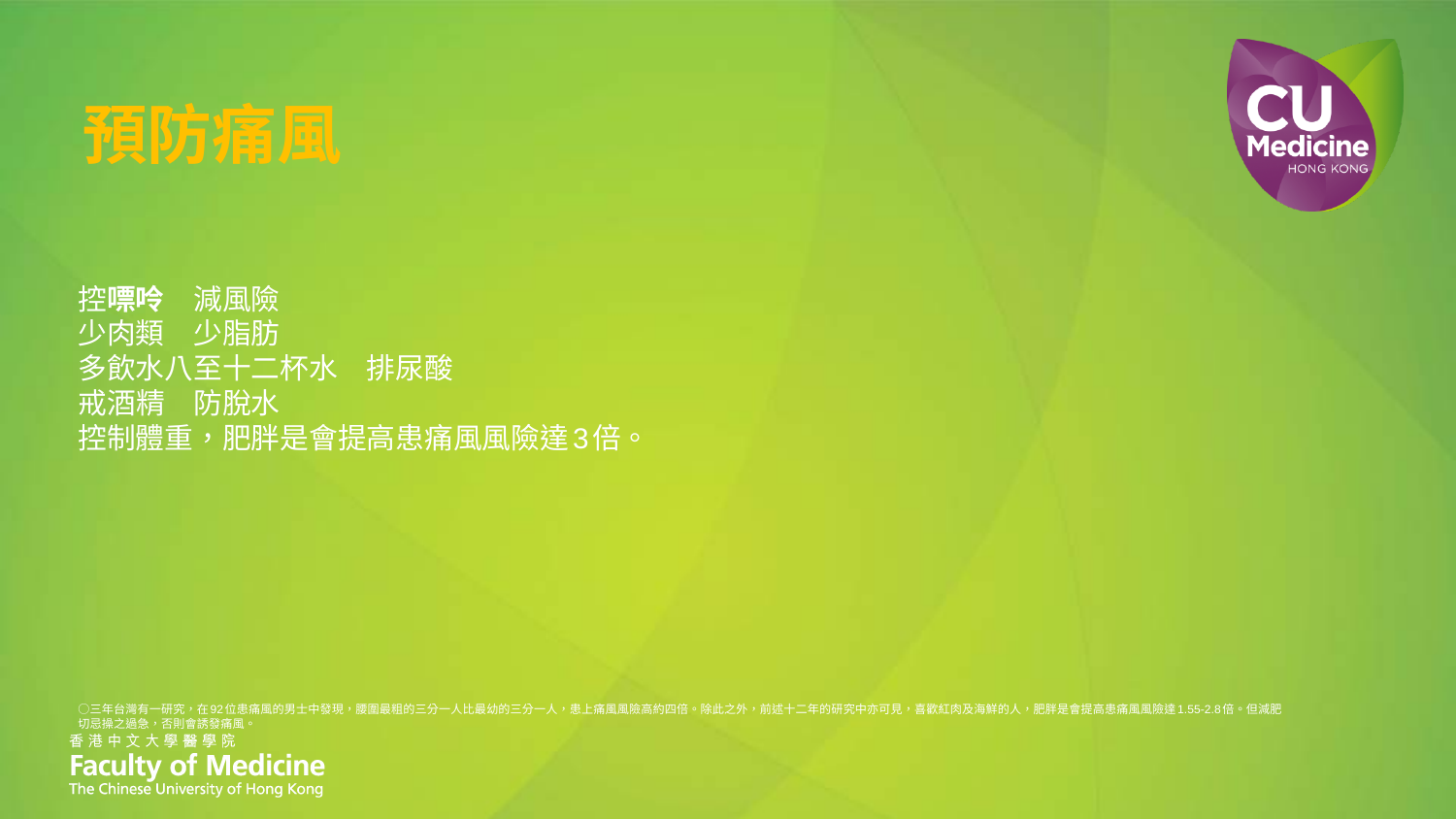

預防痛風

# 控嘌呤　減風險 少肉類　少脂肪 多飲水八至十二杯水　排尿酸 戒酒精　防脫水 控制體重，肥胖是會提高患痛風風險達3倍。 ○三年台灣有一研究，在92位患痛風的男士中發現，腰圍最粗的三分一人比最幼的三分一人，患上痛風風險高約四倍。除此之外，前述十二年的研究中亦可見，喜歡紅肉及海鮮的人，肥胖是會提高患痛風風險達1.55-2.8倍。但減肥切忌操之過急，否則會誘發痛風。